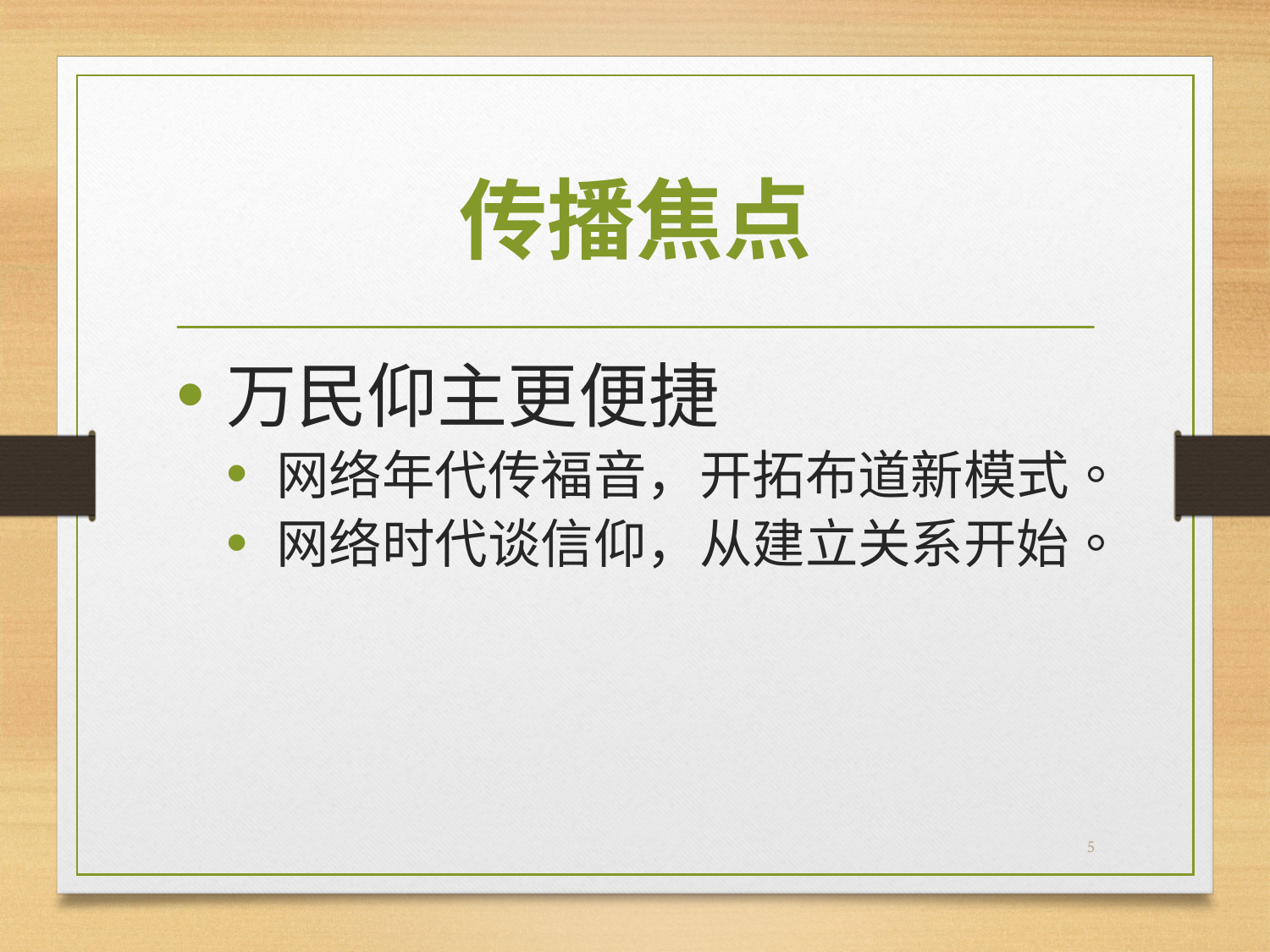

# 传播焦点
万民仰主更便捷
网络年代传福音，开拓布道新模式。
网络时代谈信仰，从建立关系开始。
5